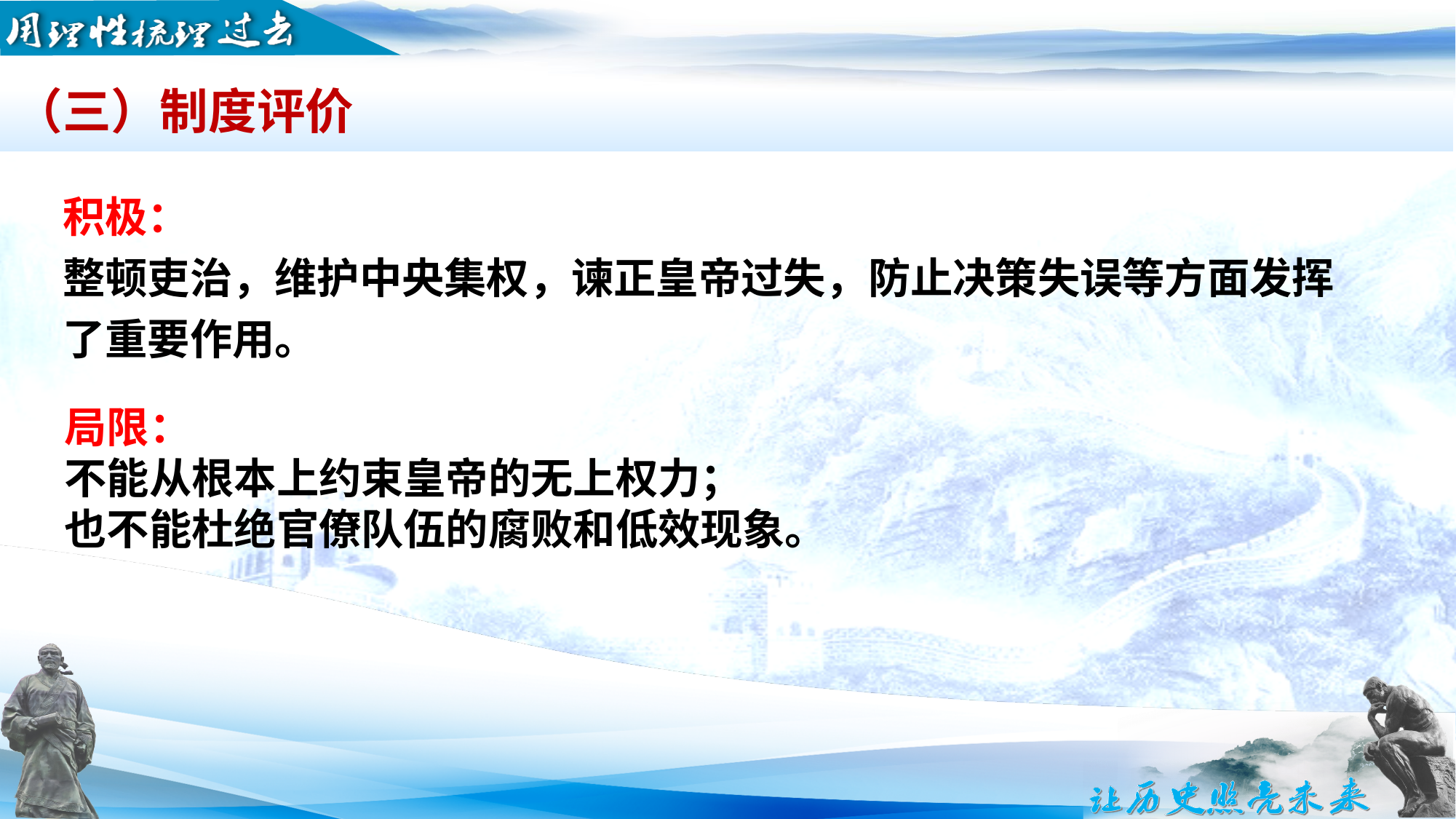

（三）制度评价
积极：
整顿吏治，维护中央集权，谏正皇帝过失，防止决策失误等方面发挥了重要作用。
局限：
不能从根本上约束皇帝的无上权力；
也不能杜绝官僚队伍的腐败和低效现象。